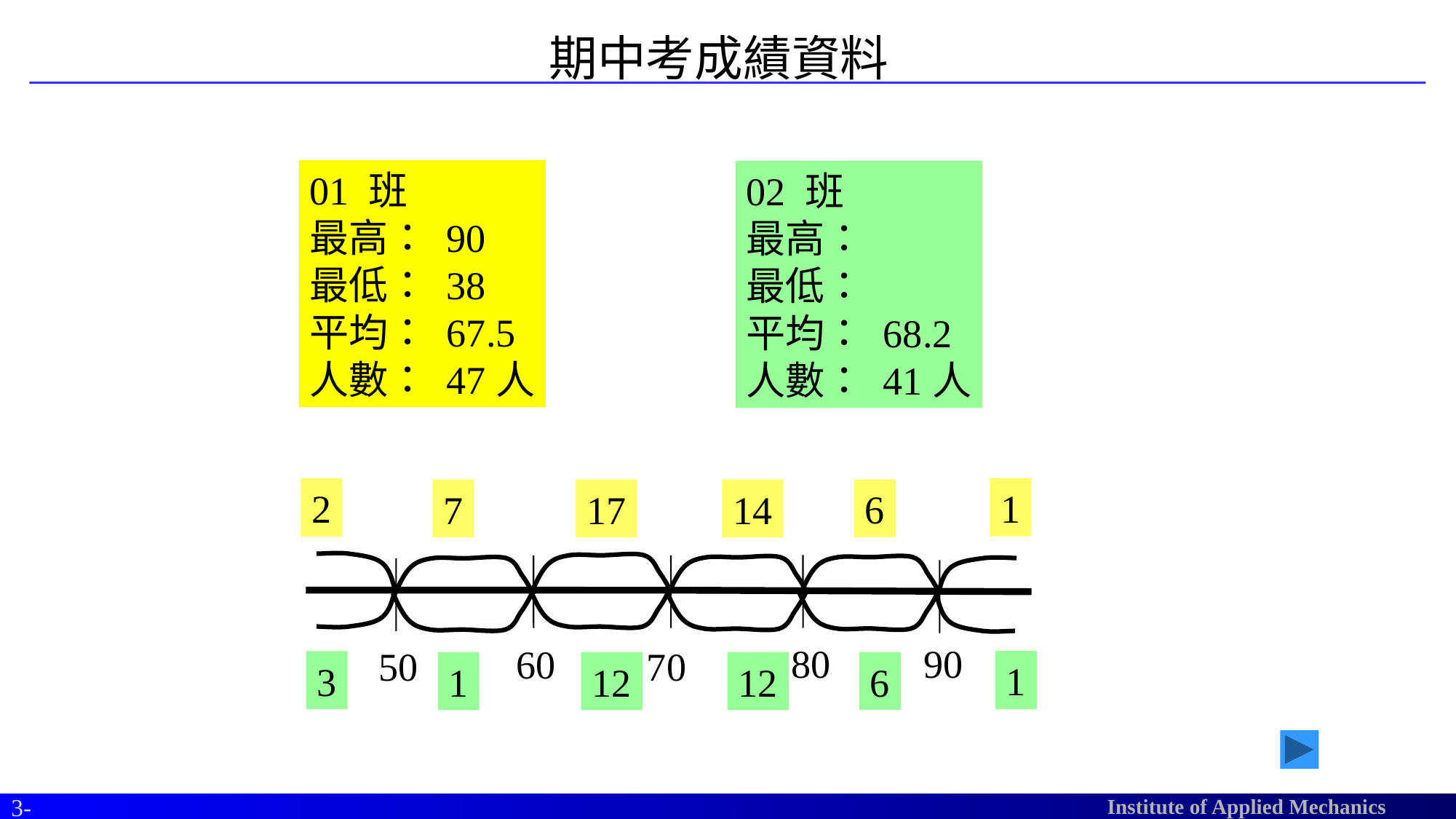

期中考成績資料
01 班
最高： 90
最低： 38
平均： 67.5
人數： 47人
02 班
最高：
最低：
平均： 68.2
人數： 41人
1
2
6
7
17
14

90
80
60
50
70
1
3
6
1
12
12